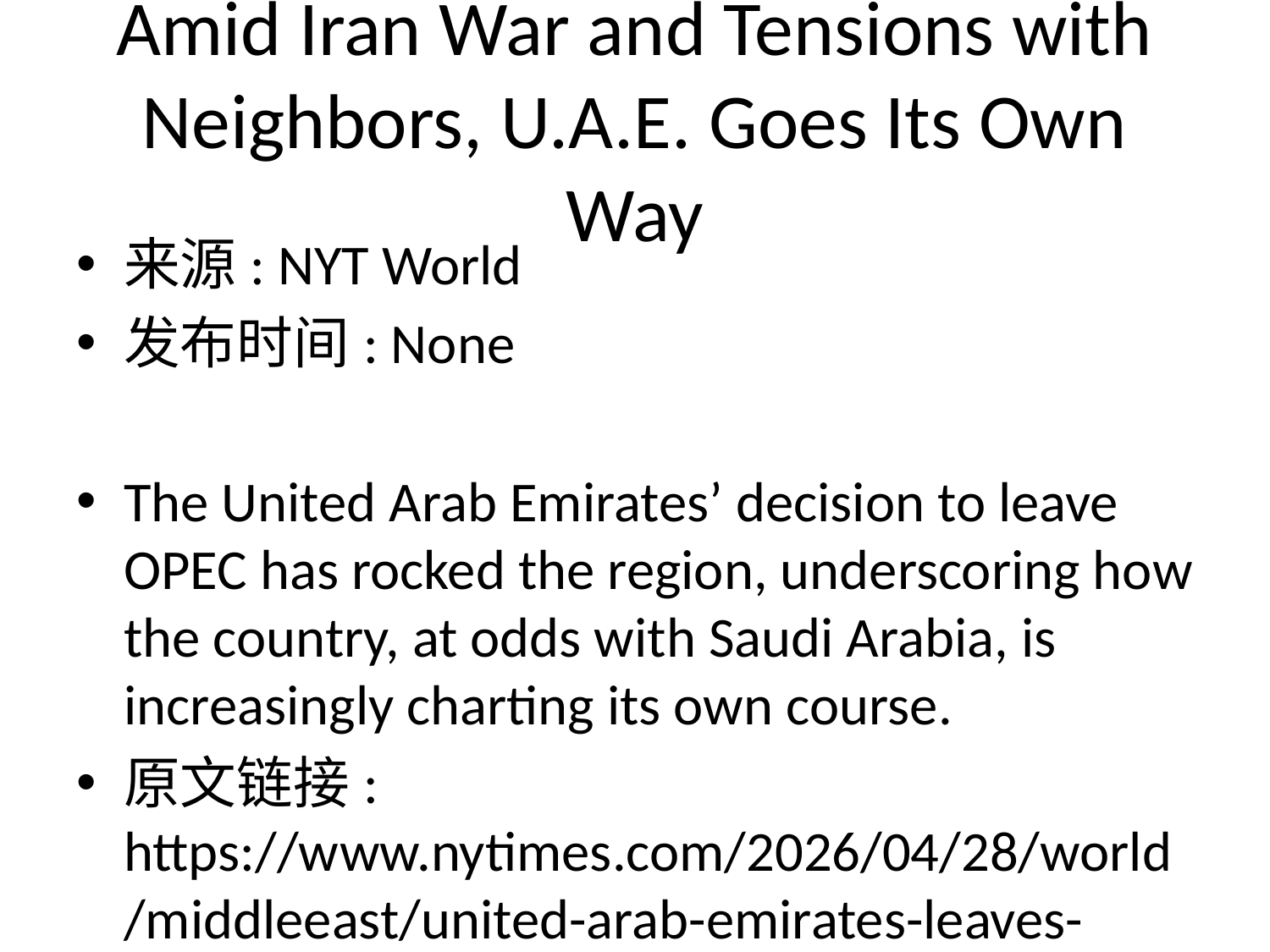

# Amid Iran War and Tensions with Neighbors, U.A.E. Goes Its Own Way
来源: NYT World
发布时间: None

The United Arab Emirates’ decision to leave OPEC has rocked the region, underscoring how the country, at odds with Saudi Arabia, is increasingly charting its own course.
原文链接: https://www.nytimes.com/2026/04/28/world/middleeast/united-arab-emirates-leaves-opec.html